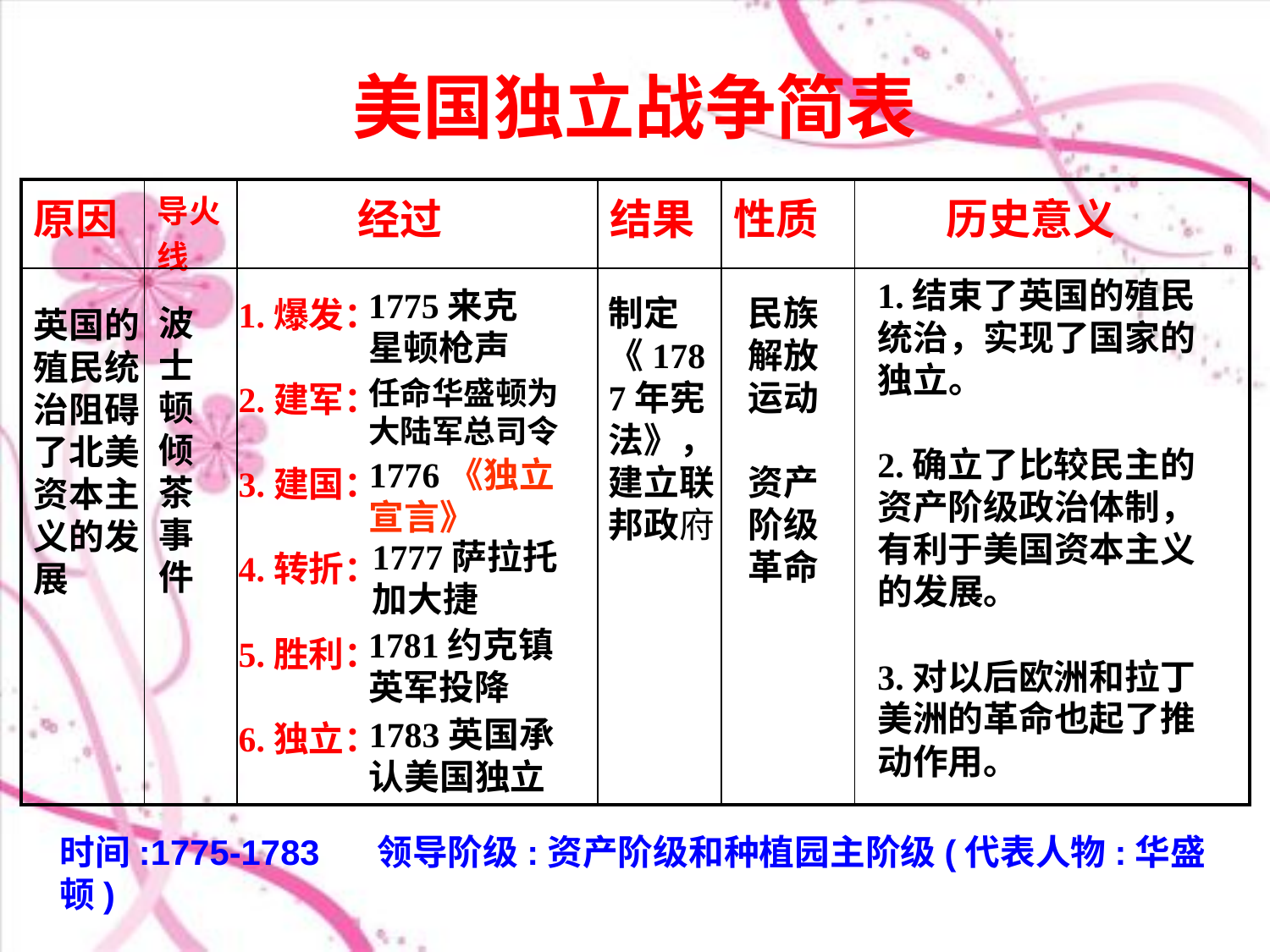

美国独立战争简表
| 原因 | 导火线 | 经过 | 结果 | 性质 | 历史意义 |
| --- | --- | --- | --- | --- | --- |
|  |  |  |  |  |  |

英国的殖民统治阻碍了北美资本主义的发展

1.结束了英国的殖民统治，实现了国家的独立。
2.确立了比较民主的资产阶级政治体制，有利于美国资本主义的发展。
3.对以后欧洲和拉丁美洲的革命也起了推动作用。

1775来克星顿枪声
制定《1787年宪法》，建立联邦政府

民族解放运动

资产阶级革命

1.爆发：

2.建军：

3.建国：

4.转折：

5.胜利：

6.独立：
波士顿倾茶事件

任命华盛顿为大陆军总司令

1776《独立
宣言》
1777萨拉托加大捷
1781约克镇英军投降
1783英国承认美国独立
时间:1775-1783     领导阶级:资产阶级和种植园主阶级(代表人物:华盛顿)